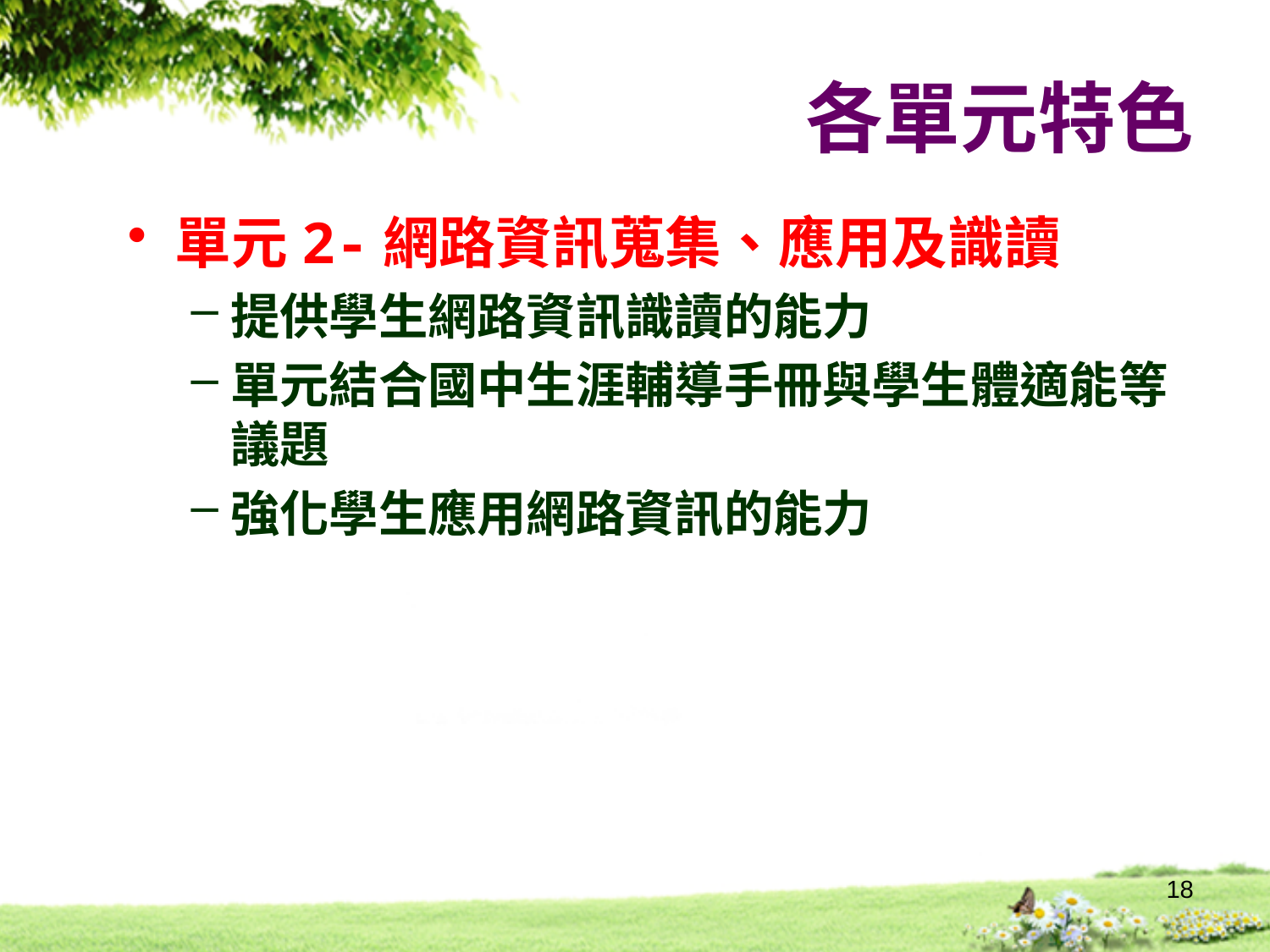

# 各單元特色
單元2-網路資訊蒐集、應用及識讀
提供學生網路資訊識讀的能力
單元結合國中生涯輔導手冊與學生體適能等議題
強化學生應用網路資訊的能力
18